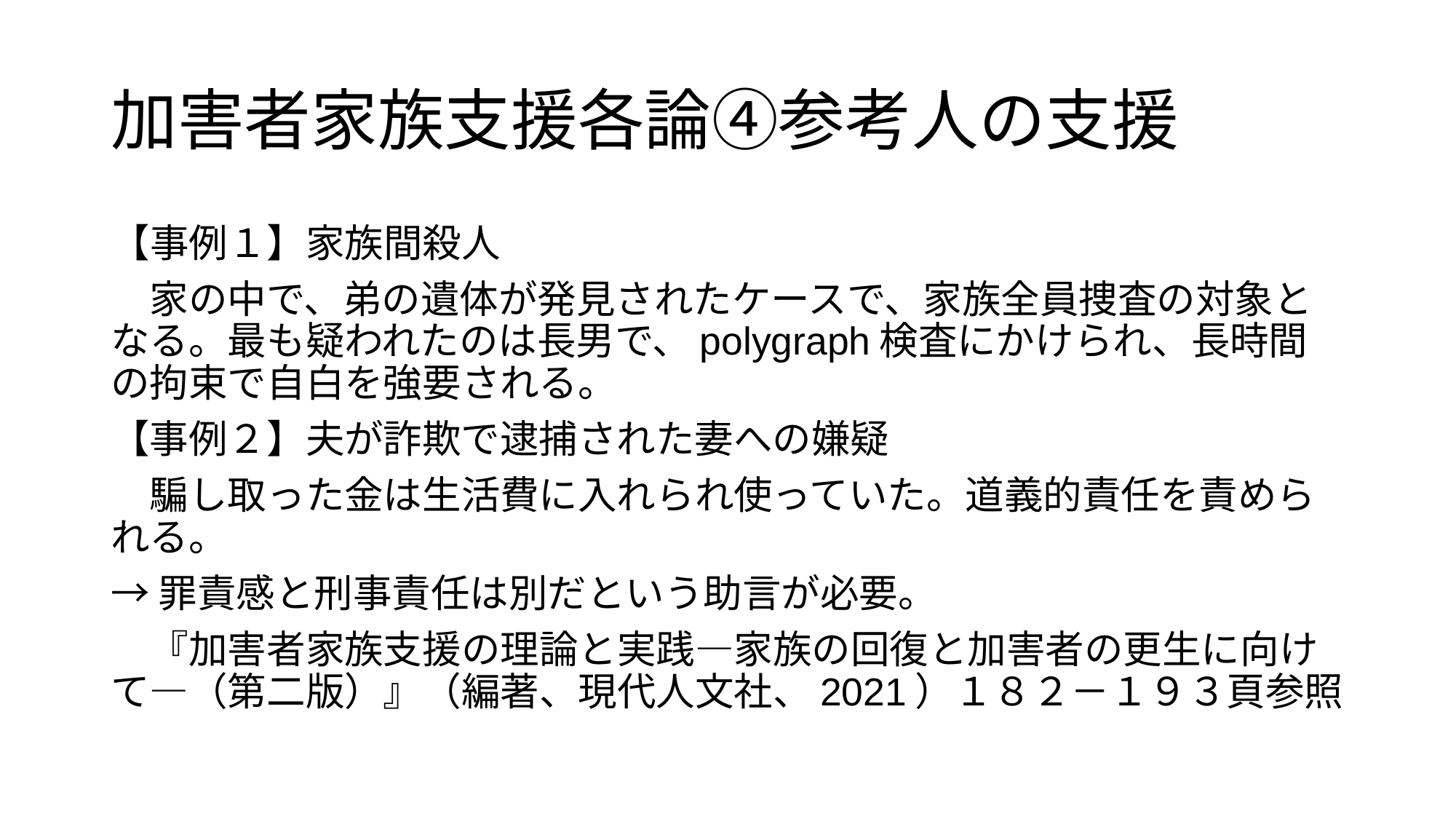

# 加害者家族支援各論④参考人の支援
【事例１】家族間殺人
　家の中で、弟の遺体が発見されたケースで、家族全員捜査の対象となる。最も疑われたのは長男で、polygraph検査にかけられ、長時間の拘束で自白を強要される。
【事例２】夫が詐欺で逮捕された妻への嫌疑
　騙し取った金は生活費に入れられ使っていた。道義的責任を責められる。
→罪責感と刑事責任は別だという助言が必要。
　『加害者家族支援の理論と実践―家族の回復と加害者の更生に向けて―（第二版）』（編著、現代人文社、2021）１８２－１９３頁参照